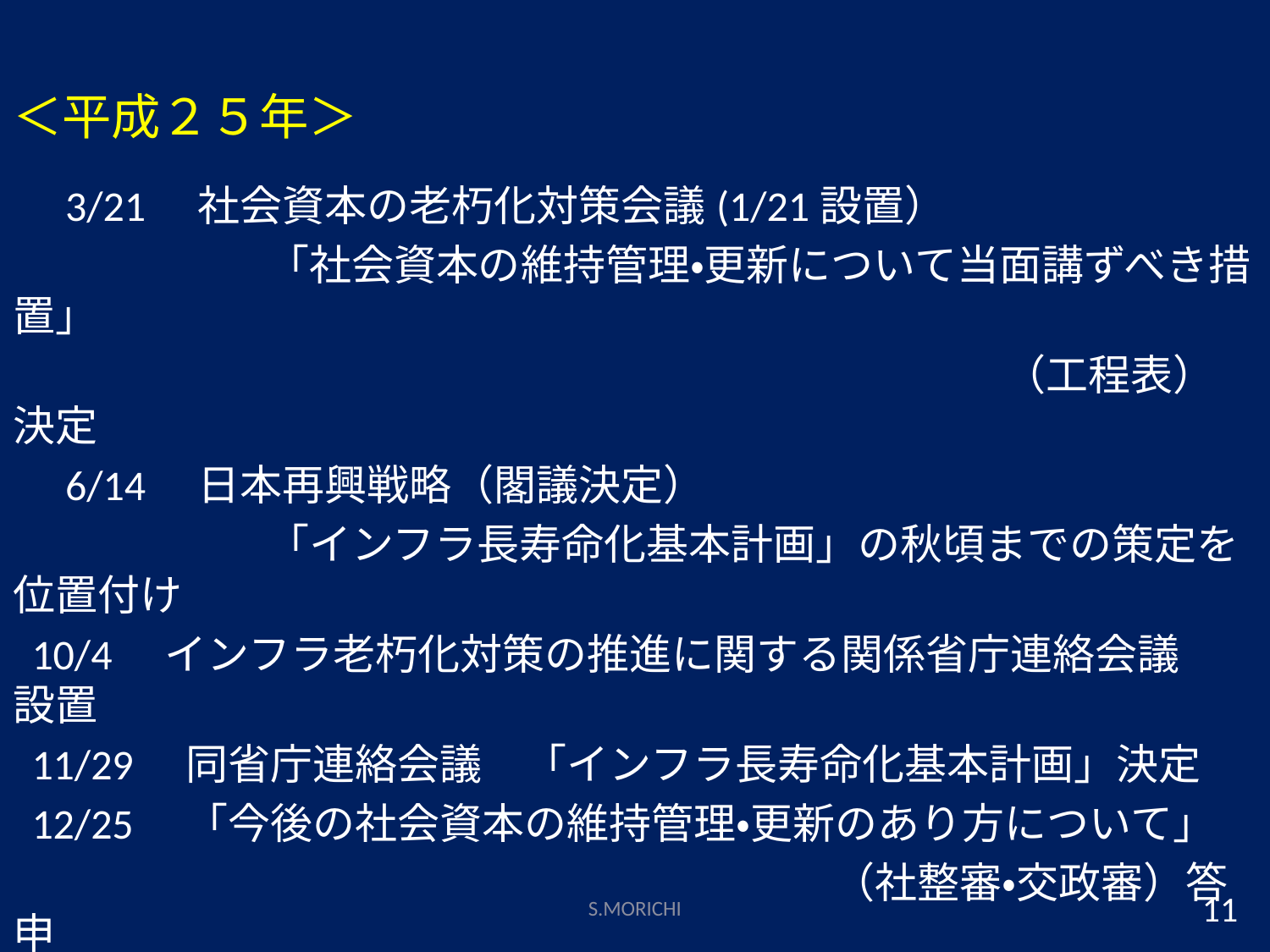

＜平成２５年＞
　3/21　社会資本の老朽化対策会議(1/21設置）
　　　　　　「社会資本の維持管理・更新について当面講ずべき措置」
                                                                                                       （工程表）決定
　6/14　日本再興戦略（閣議決定）
　　　　　　「インフラ長寿命化基本計画」の秋頃までの策定を位置付け
  10/4　インフラ老朽化対策の推進に関する関係省庁連絡会議　設置
  11/29　同省庁連絡会議　「インフラ長寿命化基本計画」決定
  12/25　「今後の社会資本の維持管理・更新のあり方について」
                                                                                     （社整審・交政審）答申
S.MORICHI
11